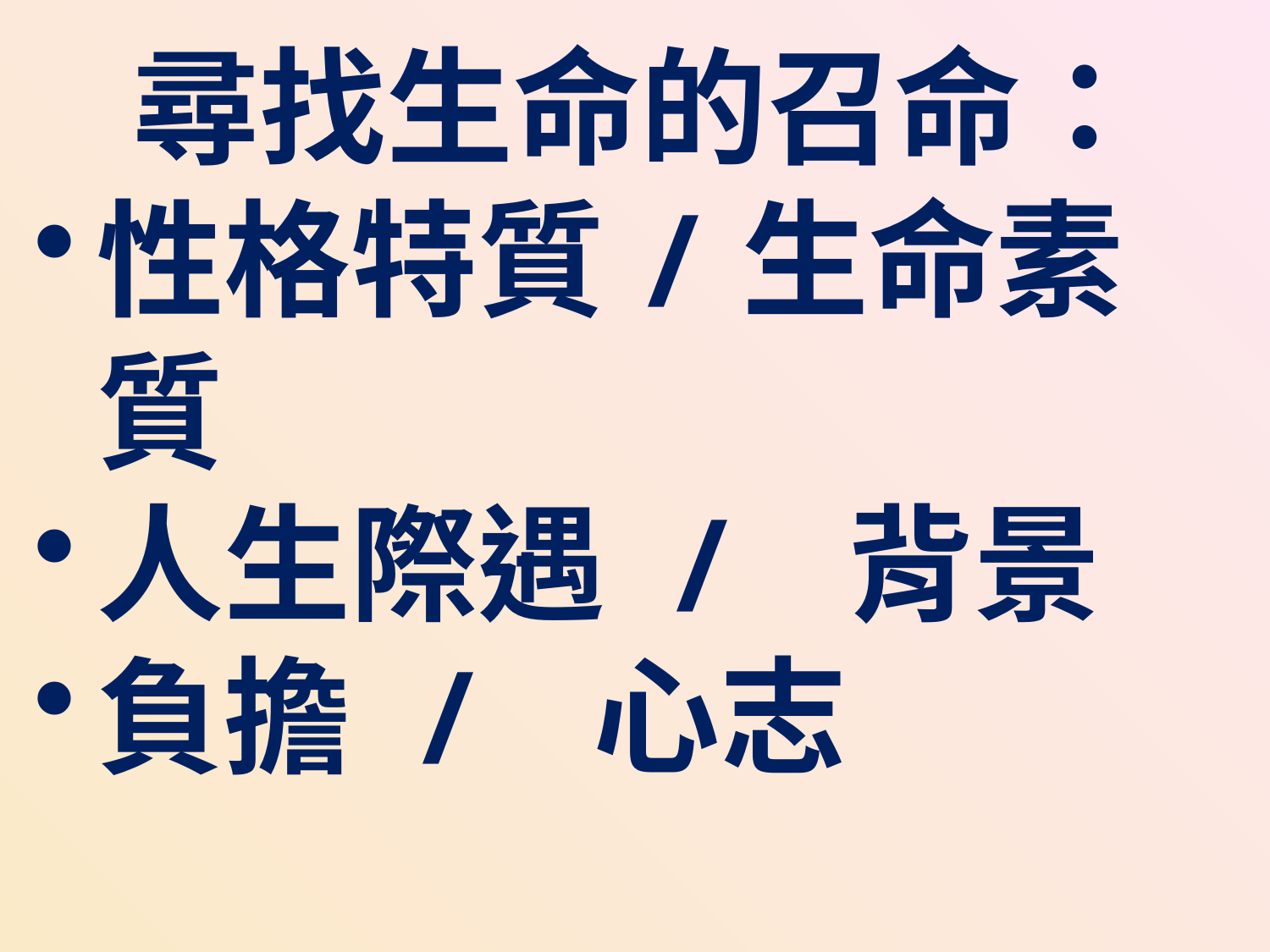

尋找生命的召命：
性格特質/生命素質
人生際遇 / 背景
負擔 / 心志